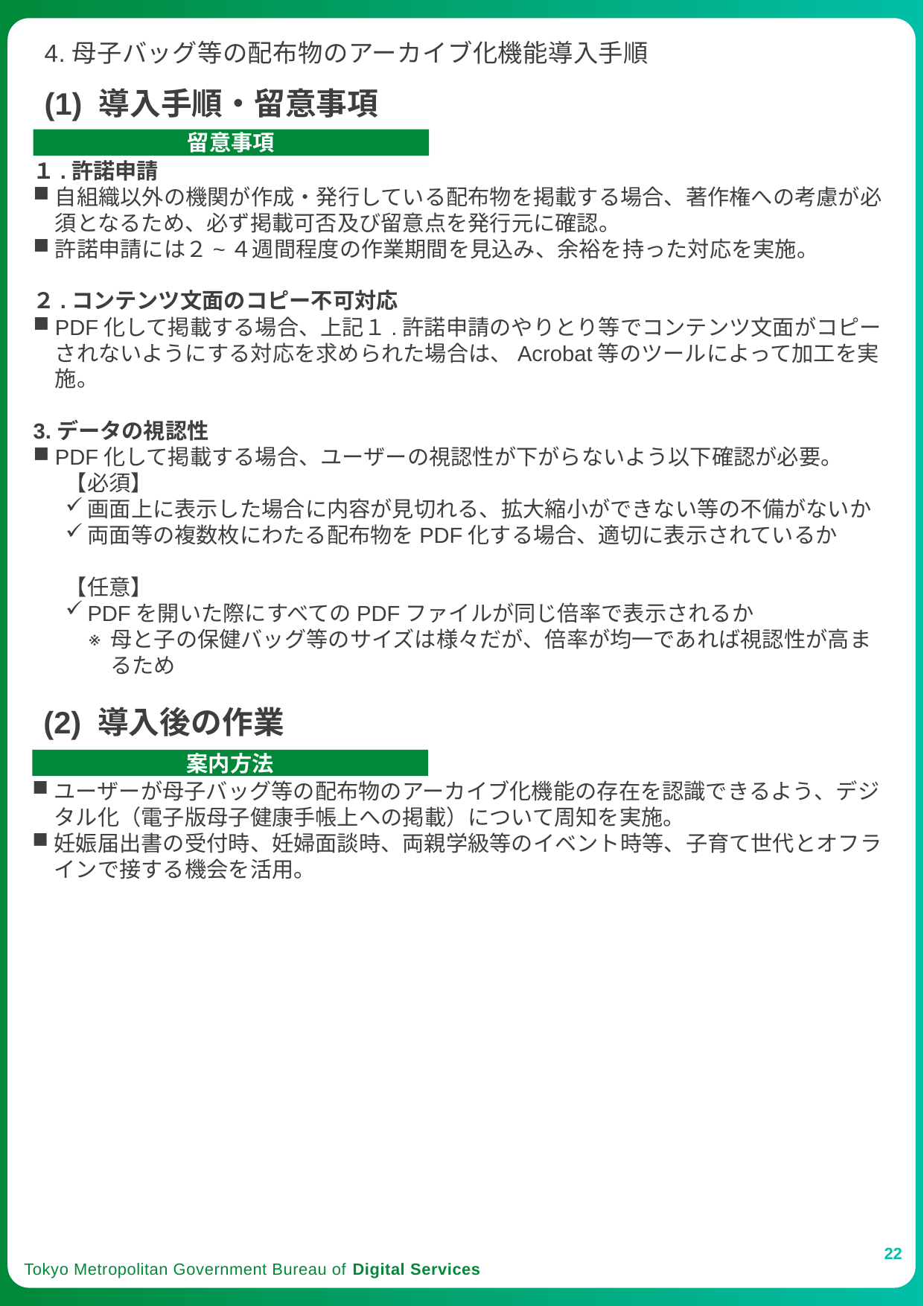

4.母子バッグ等の配布物のアーカイブ化機能導入手順

(1) 導入手順・留意事項
留意事項
１.許諾申請
自組織以外の機関が作成・発行している配布物を掲載する場合、著作権への考慮が必須となるため、必ず掲載可否及び留意点を発行元に確認。
許諾申請には２~４週間程度の作業期間を見込み、余裕を持った対応を実施。
２.コンテンツ文面のコピー不可対応
PDF化して掲載する場合、上記１.許諾申請のやりとり等でコンテンツ文面がコピーされないようにする対応を求められた場合は、Acrobat等のツールによって加工を実施。

3.データの視認性
PDF化して掲載する場合、ユーザーの視認性が下がらないよう以下確認が必要。
【必須】
画面上に表示した場合に内容が見切れる、拡大縮小ができない等の不備がないか
両面等の複数枚にわたる配布物をPDF化する場合、適切に表示されているか
【任意】
PDFを開いた際にすべてのPDFファイルが同じ倍率で表示されるか
母と子の保健バッグ等のサイズは様々だが、倍率が均一であれば視認性が高まるため
(2) 導入後の作業
案内方法
ユーザーが母子バッグ等の配布物のアーカイブ化機能の存在を認識できるよう、デジタル化（電子版母子健康手帳上への掲載）について周知を実施。
妊娠届出書の受付時、妊婦面談時、両親学級等のイベント時等、子育て世代とオフラインで接する機会を活用。
22